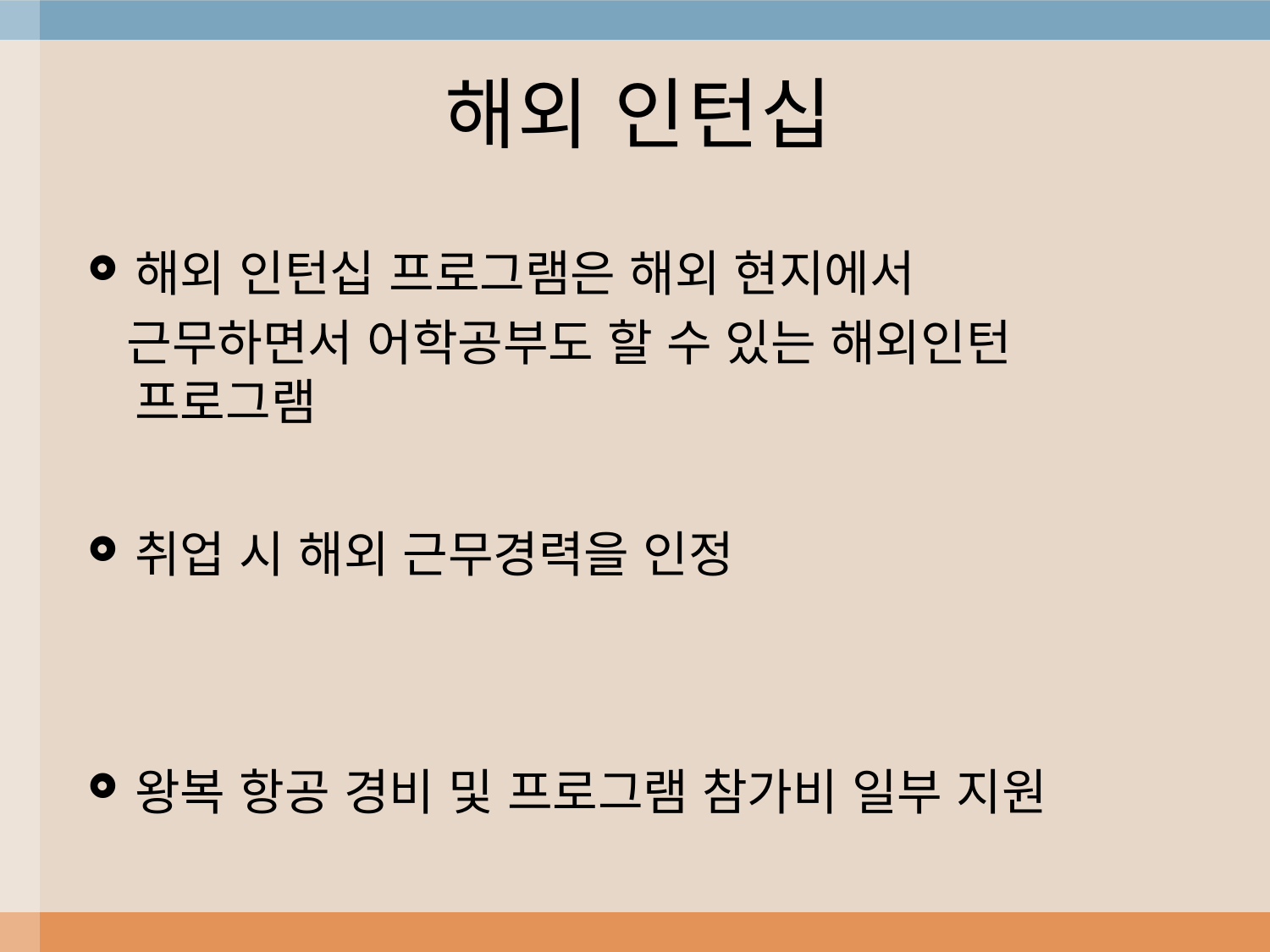

# 해외 인턴십
해외 인턴십 프로그램은 해외 현지에서
  근무하면서 어학공부도 할 수 있는 해외인턴 프로그램

취업 시 해외 근무경력을 인정

왕복 항공 경비 및 프로그램 참가비 일부 지원